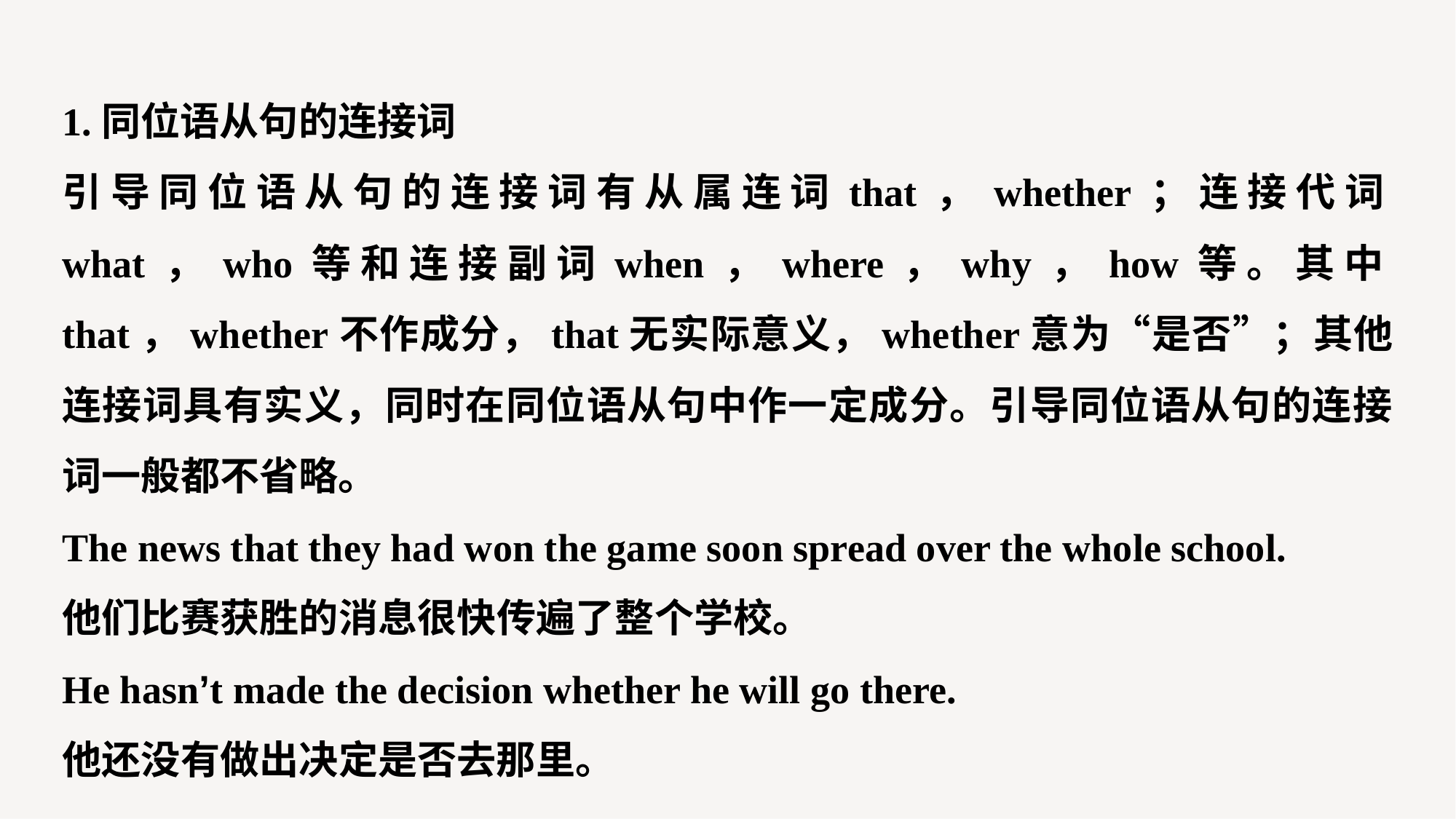

1.同位语从句的连接词
引导同位语从句的连接词有从属连词that，whether；连接代词what，who等和连接副词when，where，why，how等。其中that，whether不作成分，that无实际意义，whether意为“是否”；其他连接词具有实义，同时在同位语从句中作一定成分。引导同位语从句的连接词一般都不省略。
The news that they had won the game soon spread over the whole school.
他们比赛获胜的消息很快传遍了整个学校。
He hasn’t made the decision whether he will go there.
他还没有做出决定是否去那里。